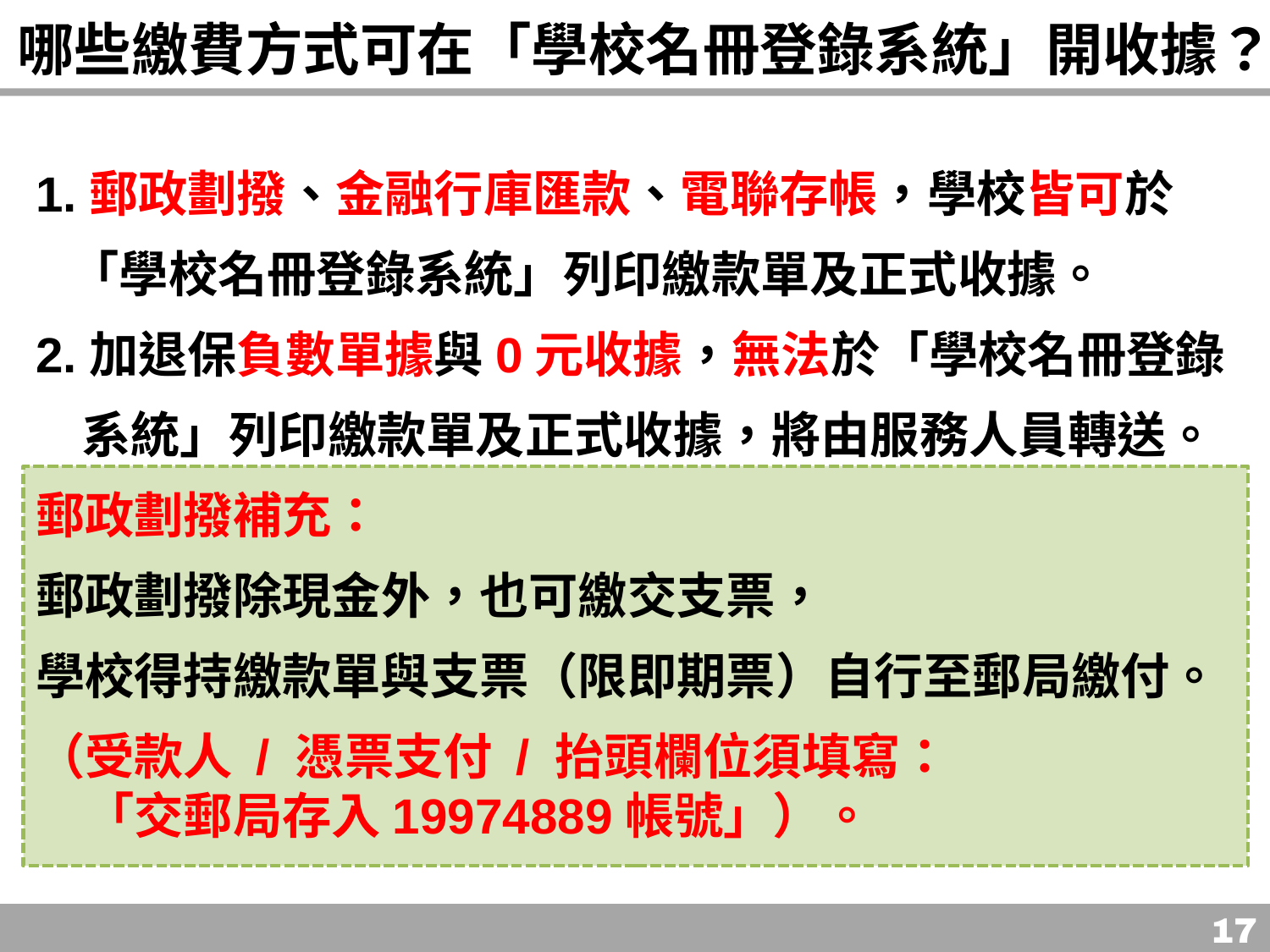

# 哪些繳費方式可在「學校名冊登錄系統」開收據？
1.郵政劃撥、金融行庫匯款、電聯存帳，學校皆可於
  「學校名冊登錄系統」列印繳款單及正式收據。
2.加退保負數單據與0元收據，無法於「學校名冊登錄
   系統」列印繳款單及正式收據，將由服務人員轉送。
郵政劃撥補充：
郵政劃撥除現金外，也可繳交支票，
學校得持繳款單與支票（限即期票）自行至郵局繳付。
（受款人 / 憑票支付 / 抬頭欄位須填寫：
　「交郵局存入19974889帳號」）。

17